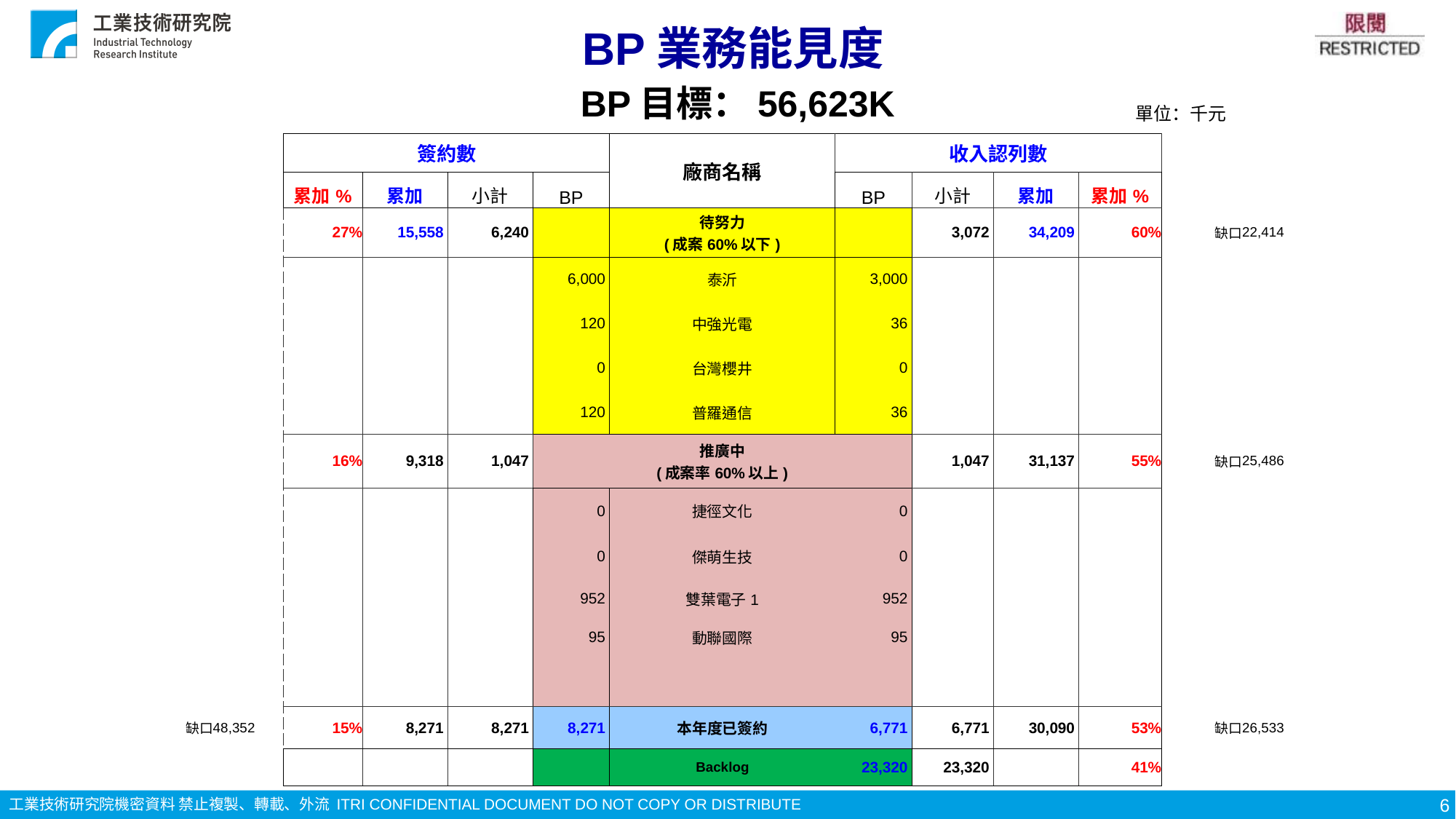

# BP業務能見度
BP目標：56,623K
單位：千元
|  |  | 簽約數 |  |  |  | 廠商名稱 | 收入認列數 |  |  |  |  |  |
| --- | --- | --- | --- | --- | --- | --- | --- | --- | --- | --- | --- | --- |
|  |  | 累加% | 累加 | 小計 | BP |  | BP | 小計 | 累加 | 累加% |  |  |
|  |  | 27% | 15,558 | 6,240 |  | 待努力 (成案60%以下) | 10,236 | 3,072 | 34,209 | 60% | 缺口 | 22,414 |
|  |  |  |  |  | 6,000 | 泰沂 | 3,000 |  |  |  |  |  |
|  |  |  |  |  | 120 | 中強光電 | 36 |  |  |  |  |  |
|  |  |  |  |  | 0 | 台灣櫻井 | 0 |  |  |  |  |  |
|  |  |  |  | 120 | 120 | 普羅通信 | 36 | 36 |  |  |  |  |
|  |  | 16% | 9,318 | 1,047 |  | 推廣中 (成案率60%以上) |  | 1,047 | 31,137 | 55% | 缺口 | 25,486 |
|  |  |  |  | 0 | 0 | 捷徑文化 | 0 | 0 |  |  |  |  |
|  |  |  |  | 0 | 0 | 傑萌生技 | 0 | 0 |  |  |  |  |
|  |  |  |  | 952 | 952 | 雙葉電子1 | 952 | 952 |  |  |  |  |
|  |  |  |  | 95 | 95 | 動聯國際 | 95 | 95 |  |  |  |  |
|  |  |  |  | 0 |  |  |  | 0 |  |  |  |  |
| 缺口 | 48,352 | 15% | 8,271 | 8,271 | 8,271 | 本年度已簽約 | 6,771 | 6,771 | 30,090 | 53% | 缺口 | 26,533 |
|  |  |  |  |  |  | Backlog | 23,320 | 23,320 | #VALUE! | 41% |  |  |
6